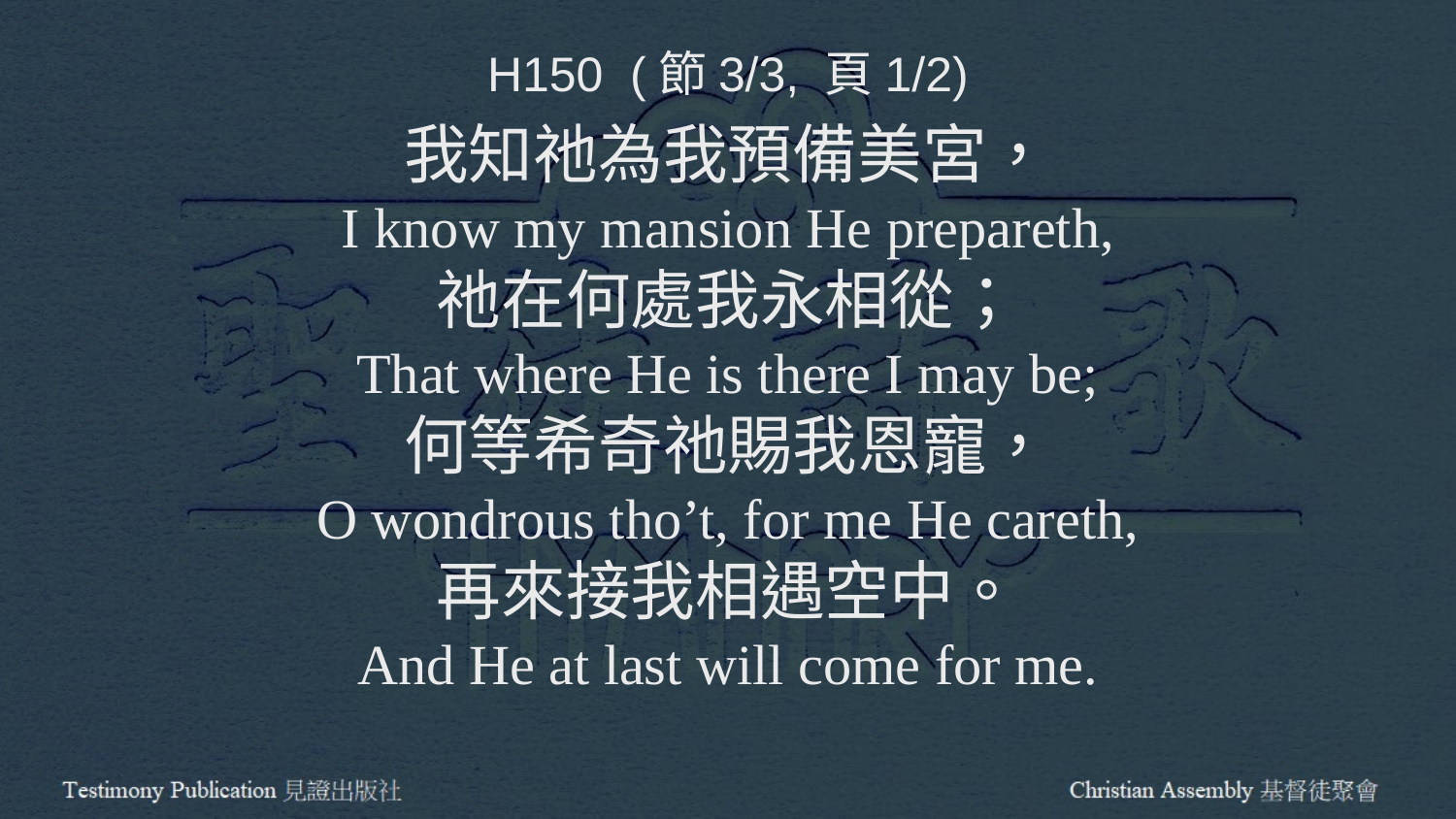

H150  (節3/3, 頁1/2)
我知祂為我預備美宮，
I know my mansion He prepareth,
祂在何處我永相從；
That where He is there I may be;
何等希奇祂賜我恩寵，
O wondrous tho’t, for me He careth,
再來接我相遇空中。
And He at last will come for me.